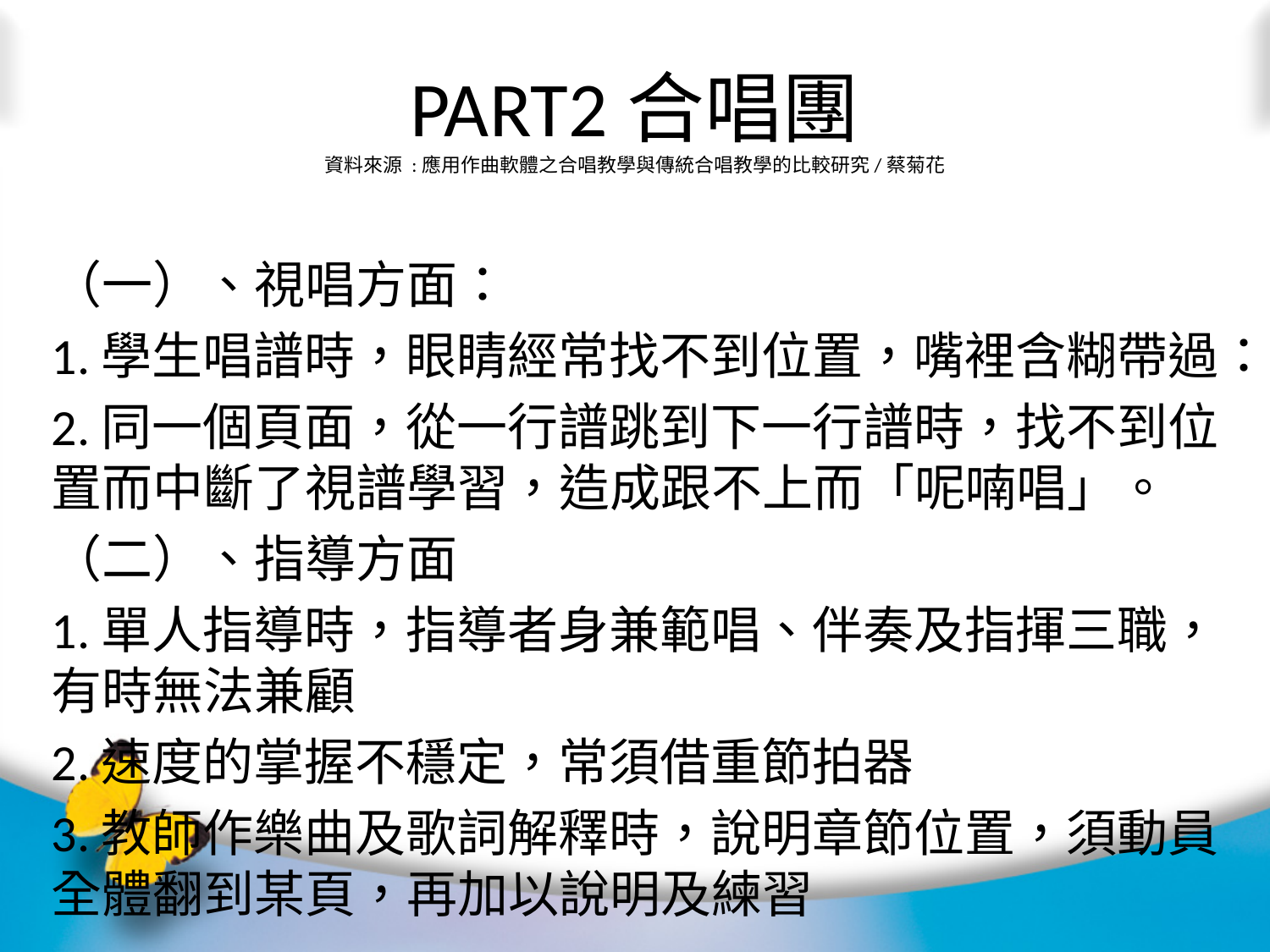

# PART2合唱團 資料來源 :應用作曲軟體之合唱教學與傳統合唱教學的比較研究/蔡菊花
（一）、視唱方面：
1.學生唱譜時，眼睛經常找不到位置，嘴裡含糊帶過：
2.同一個頁面，從一行譜跳到下一行譜時，找不到位置而中斷了視譜學習，造成跟不上而「呢喃唱」。
（二）、指導方面
1.單人指導時，指導者身兼範唱、伴奏及指揮三職，有時無法兼顧
2.速度的掌握不穩定，常須借重節拍器
3.教師作樂曲及歌詞解釋時，說明章節位置，須動員全體翻到某頁，再加以說明及練習